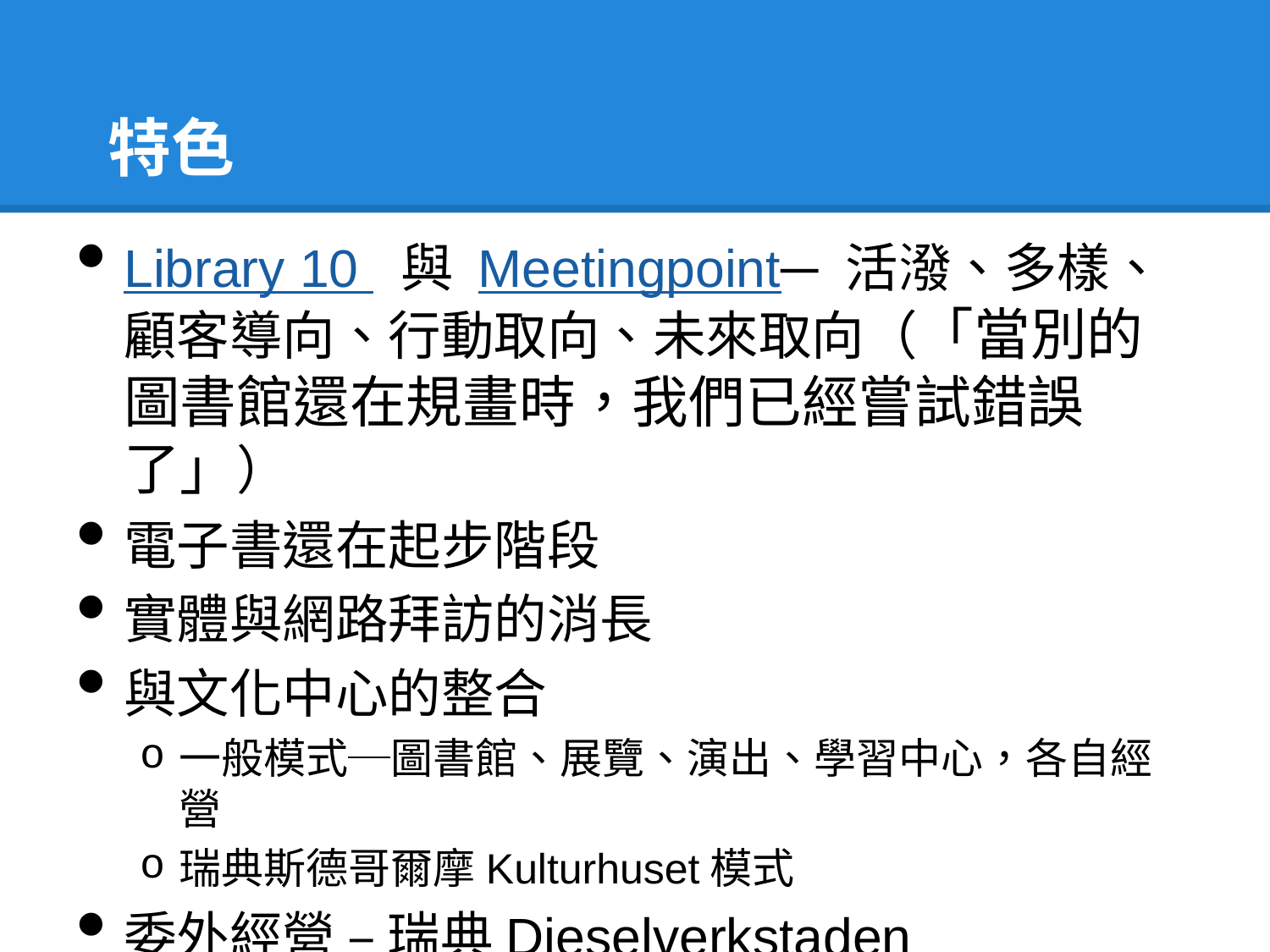

# 特色
Library 10  與 Meetingpoint─ 活潑、多樣、顧客導向、行動取向、未來取向（「當別的圖書館還在規畫時，我們已經嘗試錯誤了」）
電子書還在起步階段
實體與網路拜訪的消長
與文化中心的整合
一般模式─圖書館、展覽、演出、學習中心，各自經營
瑞典斯德哥爾摩Kulturhuset模式
委外經營 – 瑞典Dieselverkstaden